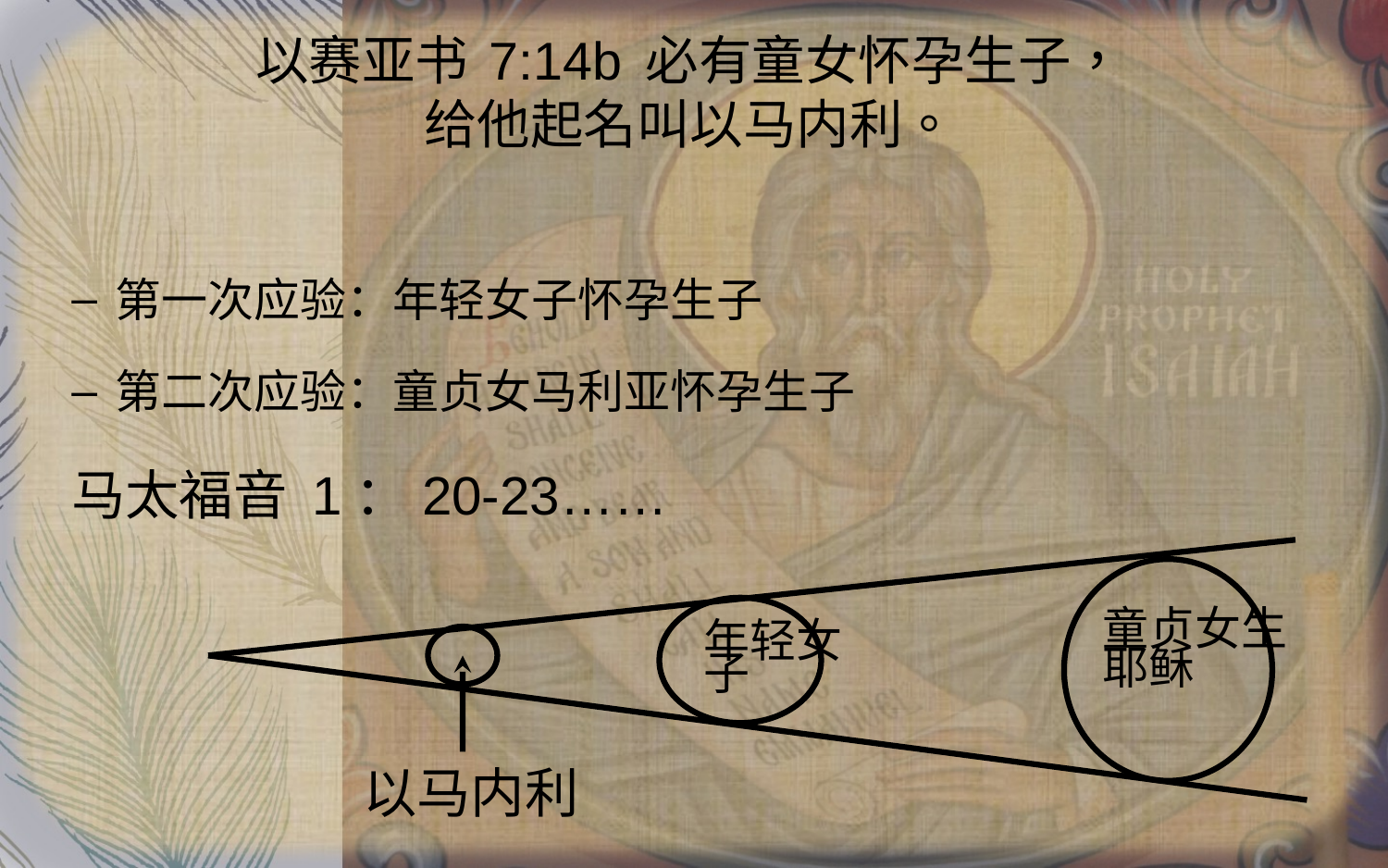

# 以赛亚书 7:14b 必有童女怀孕生子， 给他起名叫以马内利。

第一次应验：年轻女子怀孕生子
第二次应验：童贞女马利亚怀孕生子
马太福音 1：20-23……

童贞女生耶稣
年轻女子

以马内利